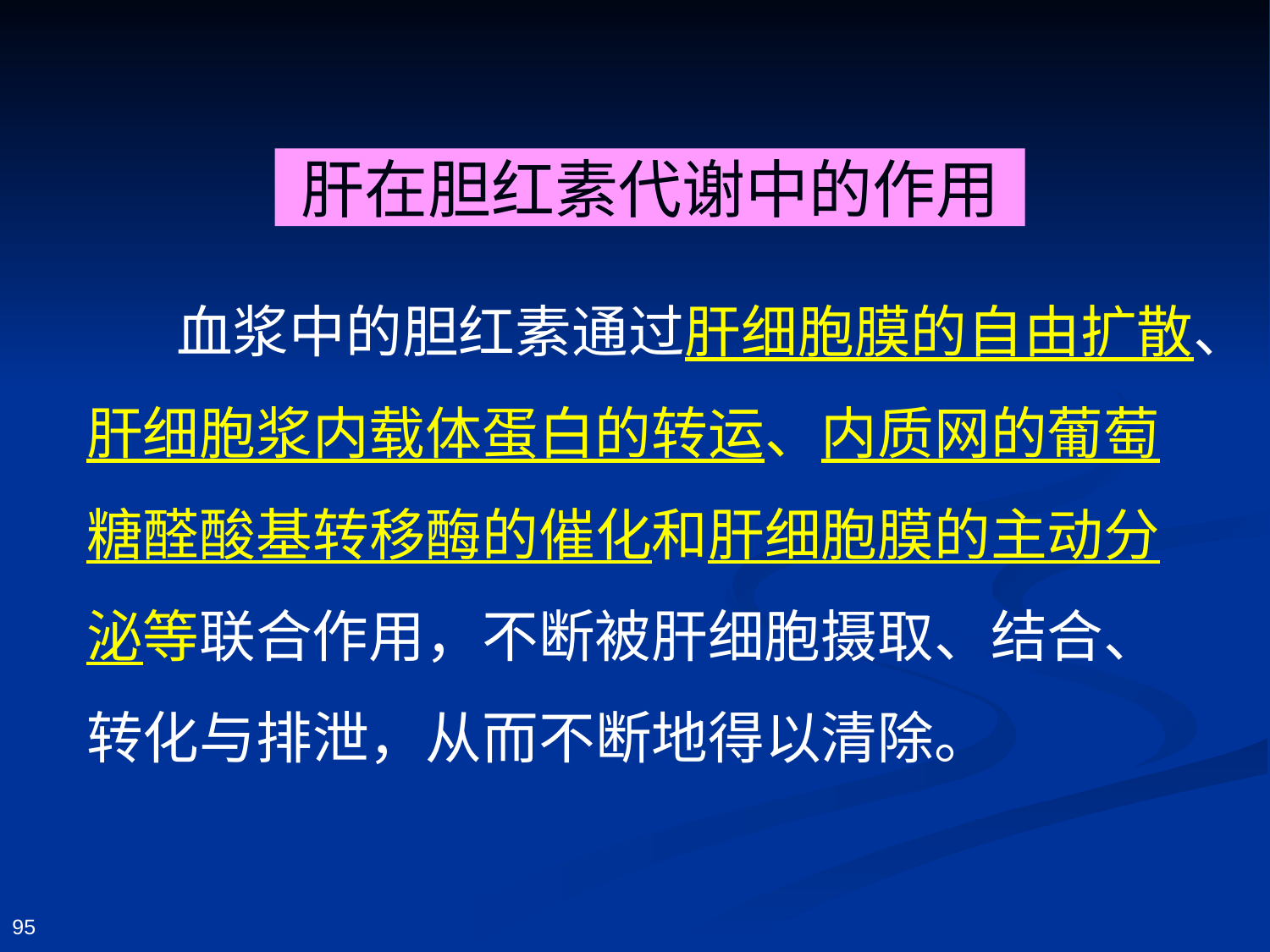

# 肝在胆红素代谢中的作用
      血浆中的胆红素通过肝细胞膜的自由扩散、肝细胞浆内载体蛋白的转运、内质网的葡萄糖醛酸基转移酶的催化和肝细胞膜的主动分泌等联合作用，不断被肝细胞摄取、结合、转化与排泄，从而不断地得以清除。
95